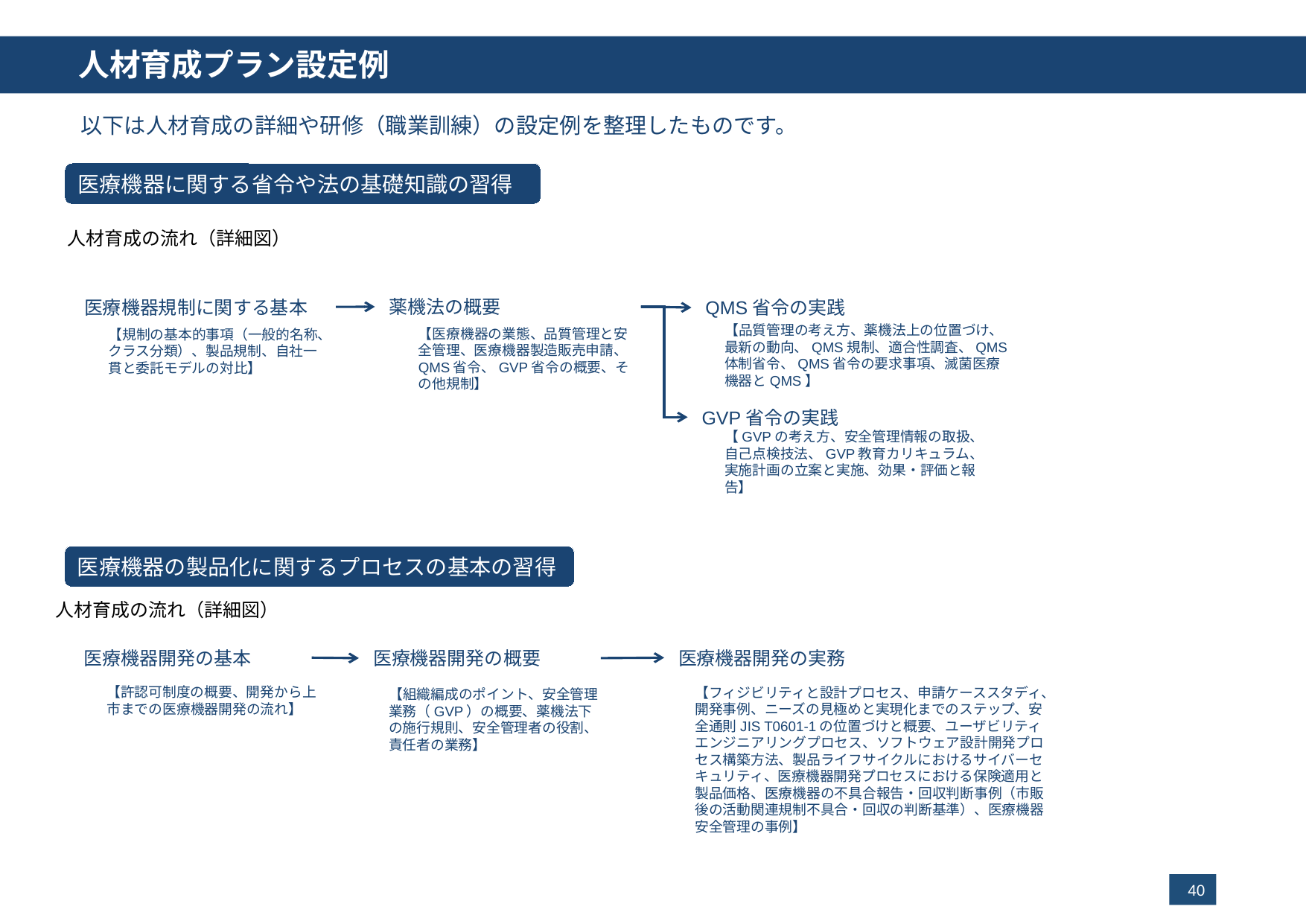

人材育成プラン設定例
以下は人材育成の詳細や研修（職業訓練）の設定例を整理したものです。
医療機器に関する省令や法の基礎知識の習得
人材育成の流れ（詳細図）
薬機法の概要
医療機器規制に関する基本
QMS省令の実践
【品質管理の考え方、薬機法上の位置づけ、最新の動向、QMS規制、適合性調査、QMS体制省令、QMS省令の要求事項、滅菌医療機器とQMS】
【医療機器の業態、品質管理と安全管理、医療機器製造販売申請、QMS省令、GVP省令の概要、その他規制】
【規制の基本的事項（一般的名称、クラス分類）、製品規制、自社一貫と委託モデルの対比】
GVP省令の実践
【GVPの考え方、安全管理情報の取扱、自己点検技法、GVP教育カリキュラム、実施計画の立案と実施、効果・評価と報告】
医療機器の製品化に関するプロセスの基本の習得
人材育成の流れ（詳細図）
医療機器開発の基本
医療機器開発の実務
医療機器開発の概要
【許認可制度の概要、開発から上市までの医療機器開発の流れ】
【組織編成のポイント、安全管理業務（GVP）の概要、薬機法下の施行規則、安全管理者の役割、責任者の業務】
【フィジビリティと設計プロセス、申請ケーススタディ、開発事例、ニーズの見極めと実現化までのステップ、安全通則JIS T0601-1の位置づけと概要、ユーザビリティエンジニアリングプロセス、ソフトウェア設計開発プロセス構築方法、製品ライフサイクルにおけるサイバーセキュリティ、医療機器開発プロセスにおける保険適用と製品価格、医療機器の不具合報告・回収判断事例（市販後の活動関連規制不具合・回収の判断基準）、医療機器安全管理の事例】
40